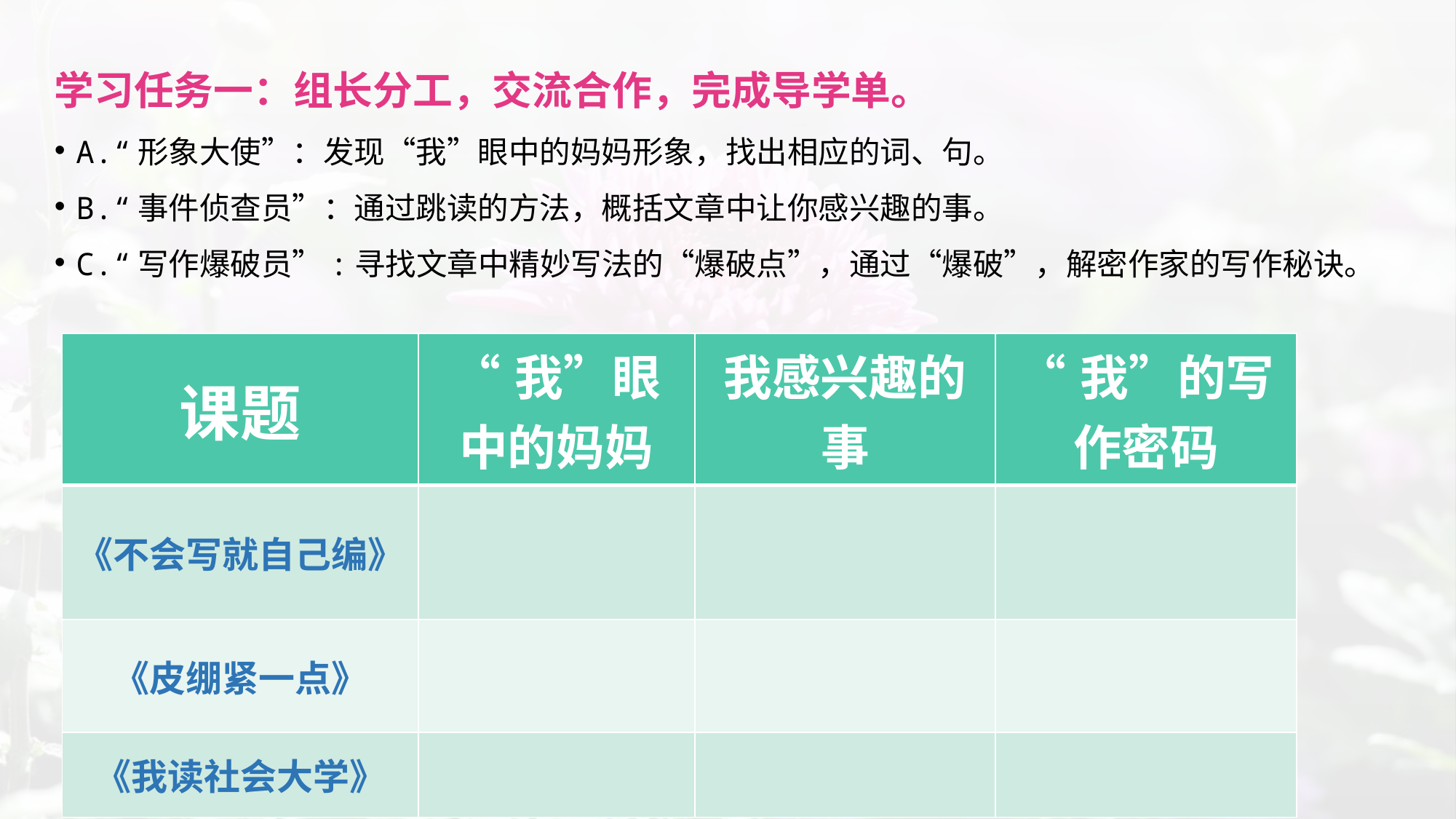

学习任务一：组长分工，交流合作，完成导学单。
A.“形象大使”：发现“我”眼中的妈妈形象，找出相应的词、句。
B.“事件侦查员”：通过跳读的方法，概括文章中让你感兴趣的事。
C.“写作爆破员”:寻找文章中精妙写法的“爆破点”，通过“爆破”，解密作家的写作秘诀。
| 课题 | “我”眼中的妈妈 | 我感兴趣的事 | “我”的写作密码 |
| --- | --- | --- | --- |
| 《不会写就自己编》 |  |  |  |
| 《皮绷紧一点》 |  |  |  |
| 《我读社会大学》 |  |  |  |